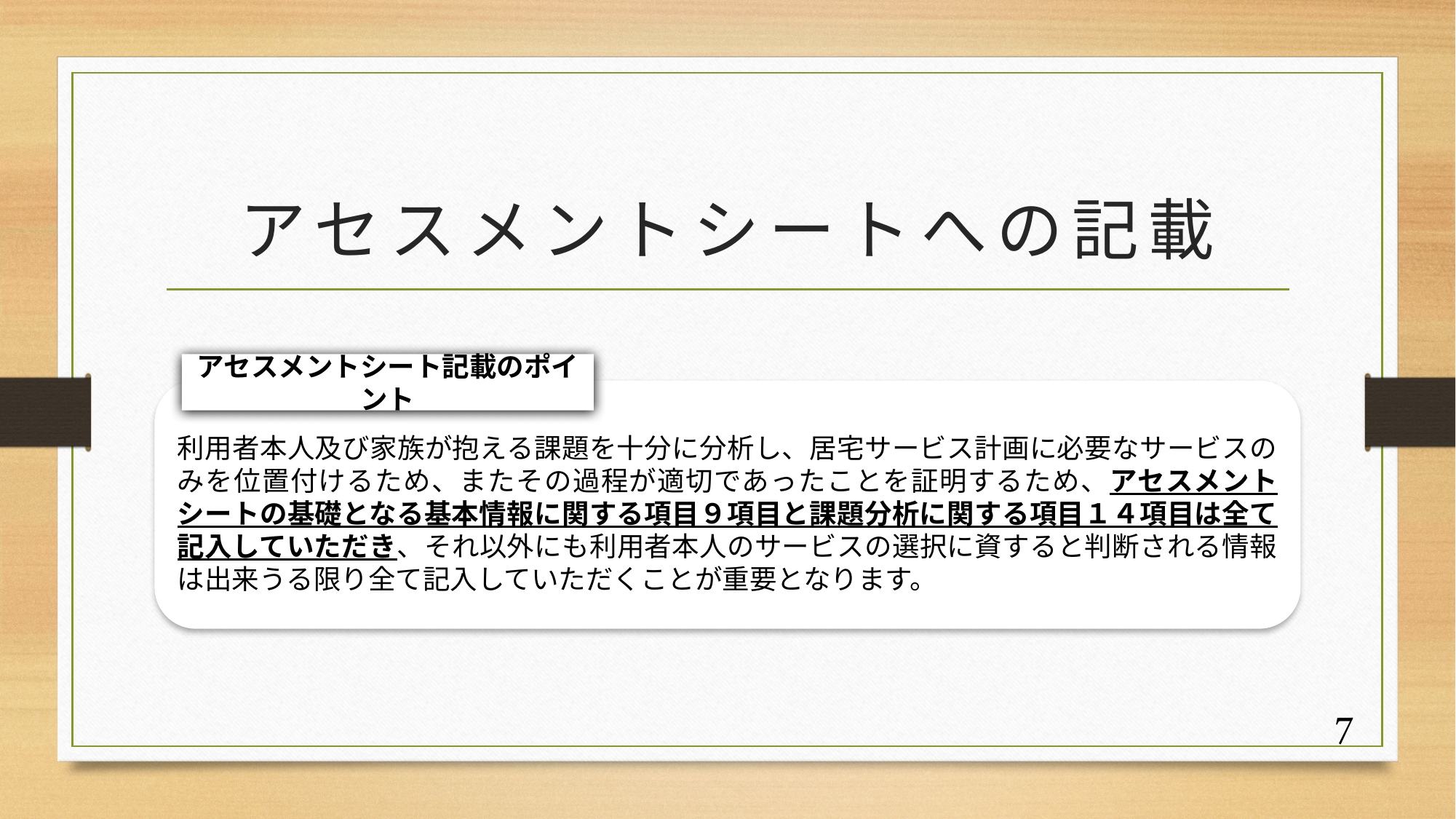

# アセスメントシートへの記載
アセスメントシート記載のポイント

利用者本人及び家族が抱える課題を十分に分析し、居宅サービス計画に必要なサービスのみを位置付けるため、またその過程が適切であったことを証明するため、アセスメントシートの基礎となる基本情報に関する項目９項目と課題分析に関する項目１４項目は全て記入していただき、それ以外にも利用者本人のサービスの選択に資すると判断される情報は出来うる限り全て記入していただくことが重要となります。
7